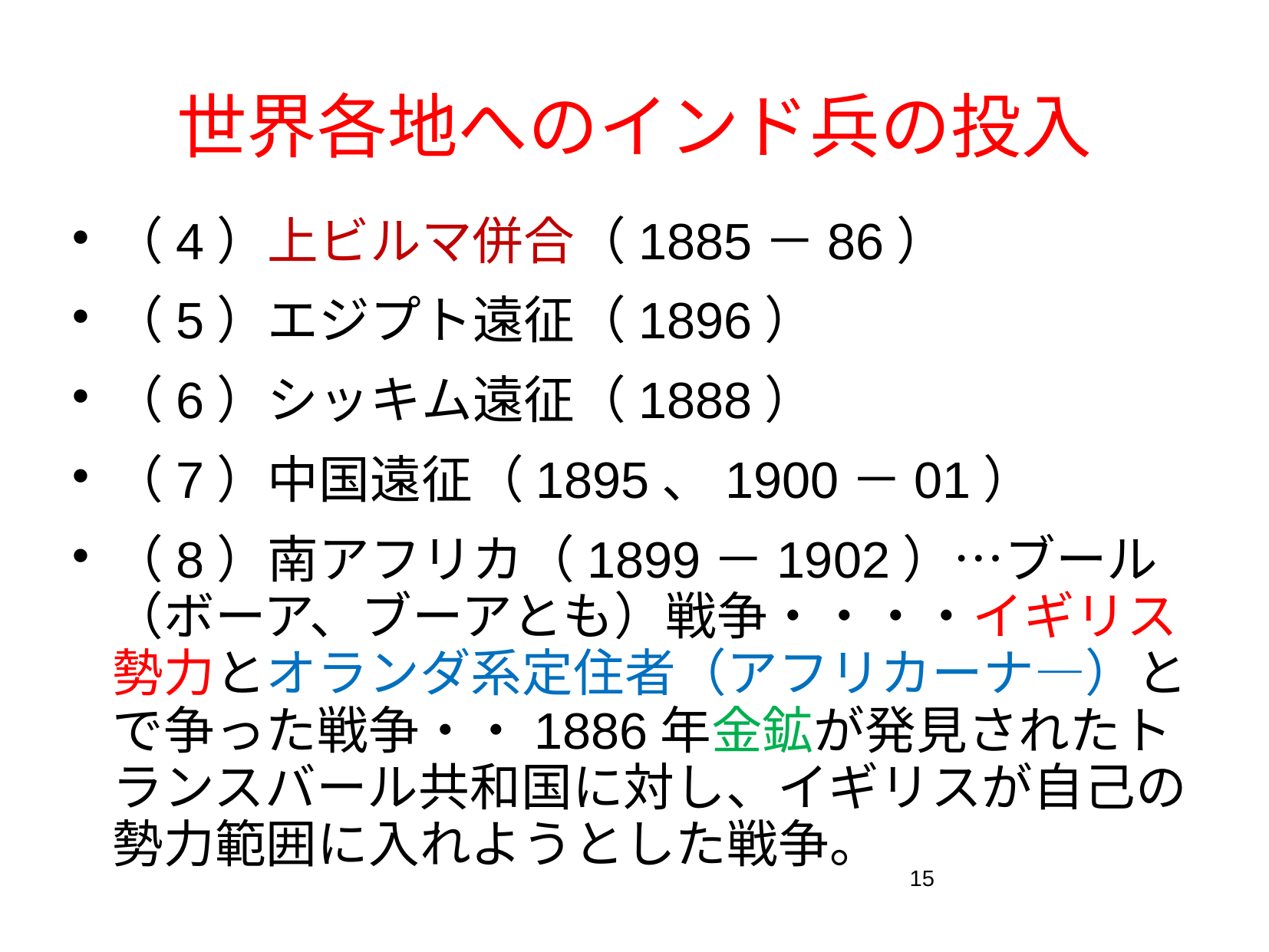

# 世界各地へのインド兵の投入
（4）上ビルマ併合（1885－86）
（5）エジプト遠征（1896）
（6）シッキム遠征（1888）
（7）中国遠征（1895、1900－01）
（8）南アフリカ（1899－1902）…ブール（ボーア、ブーアとも）戦争・・・・イギリス勢力とオランダ系定住者（アフリカーナ―）とで争った戦争・・1886年金鉱が発見されたトランスバール共和国に対し、イギリスが自己の勢力範囲に入れようとした戦争。
15